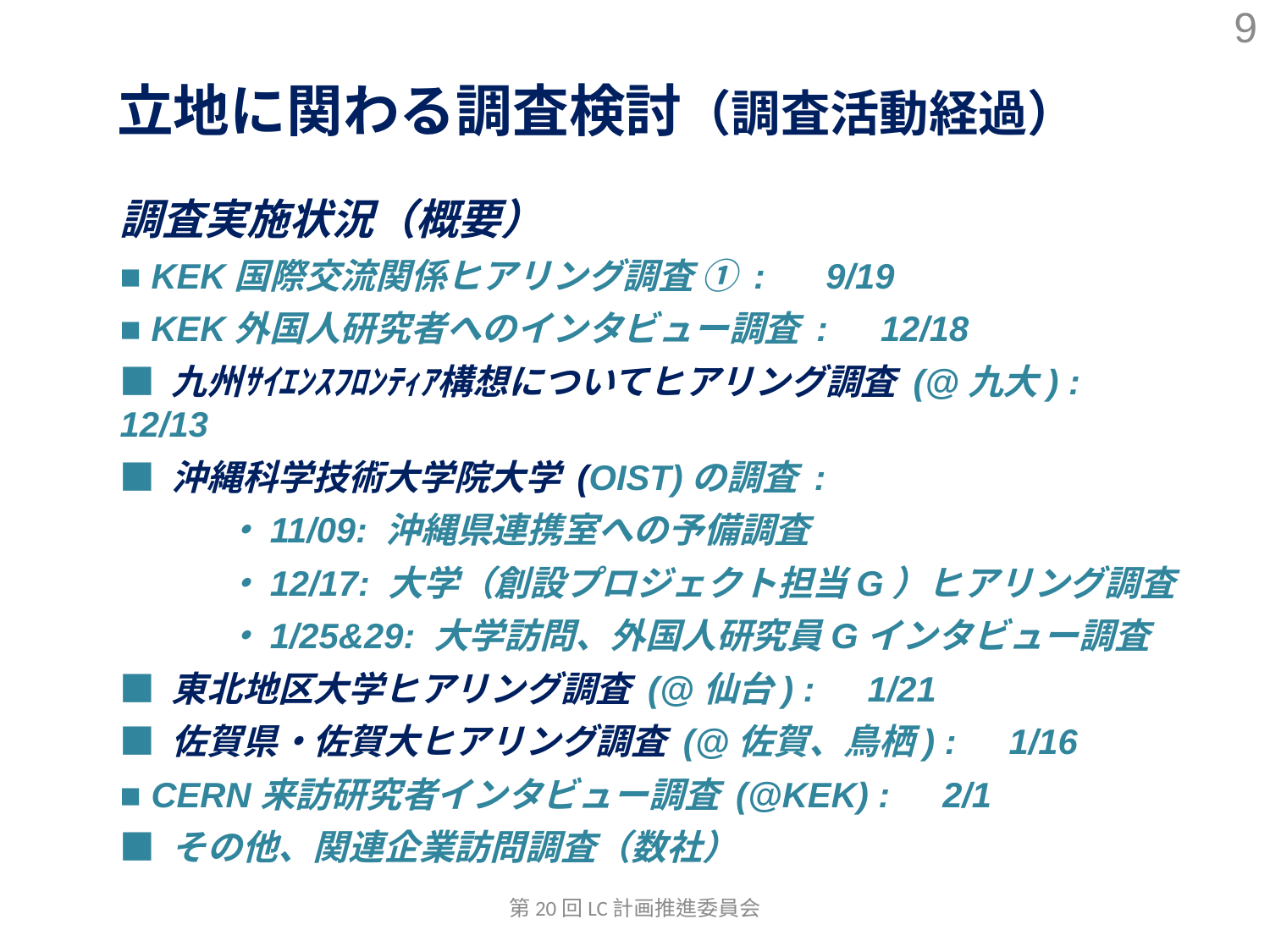

9
立地に関わる調査検討（調査活動経過）
調査実施状況（概要）
■ KEK国際交流関係ヒアリング調査 ① :　 9/19
■ KEK外国人研究者へのインタビュー調査 :　12/18
■ 九州ｻｲｴﾝｽﾌﾛﾝﾃｨｱ構想についてヒアリング調査 (@九大) :　12/13
■ 沖縄科学技術大学院大学 (OIST)の調査 :
　　　・11/09: 沖縄県連携室への予備調査
　　　・12/17: 大学（創設プロジェクト担当G）ヒアリング調査
　　　・1/25&29: 大学訪問、外国人研究員Gインタビュー調査
■ 東北地区大学ヒアリング調査 (@仙台) :　1/21
■ 佐賀県・佐賀大ヒアリング調査 (@佐賀、鳥栖) :　1/16
■ CERN来訪研究者インタビュー調査 (@KEK) :　2/1
■ その他、関連企業訪問調査（数社）

Access Tunnel
Site Decision ?
第20回LC計画推進委員会